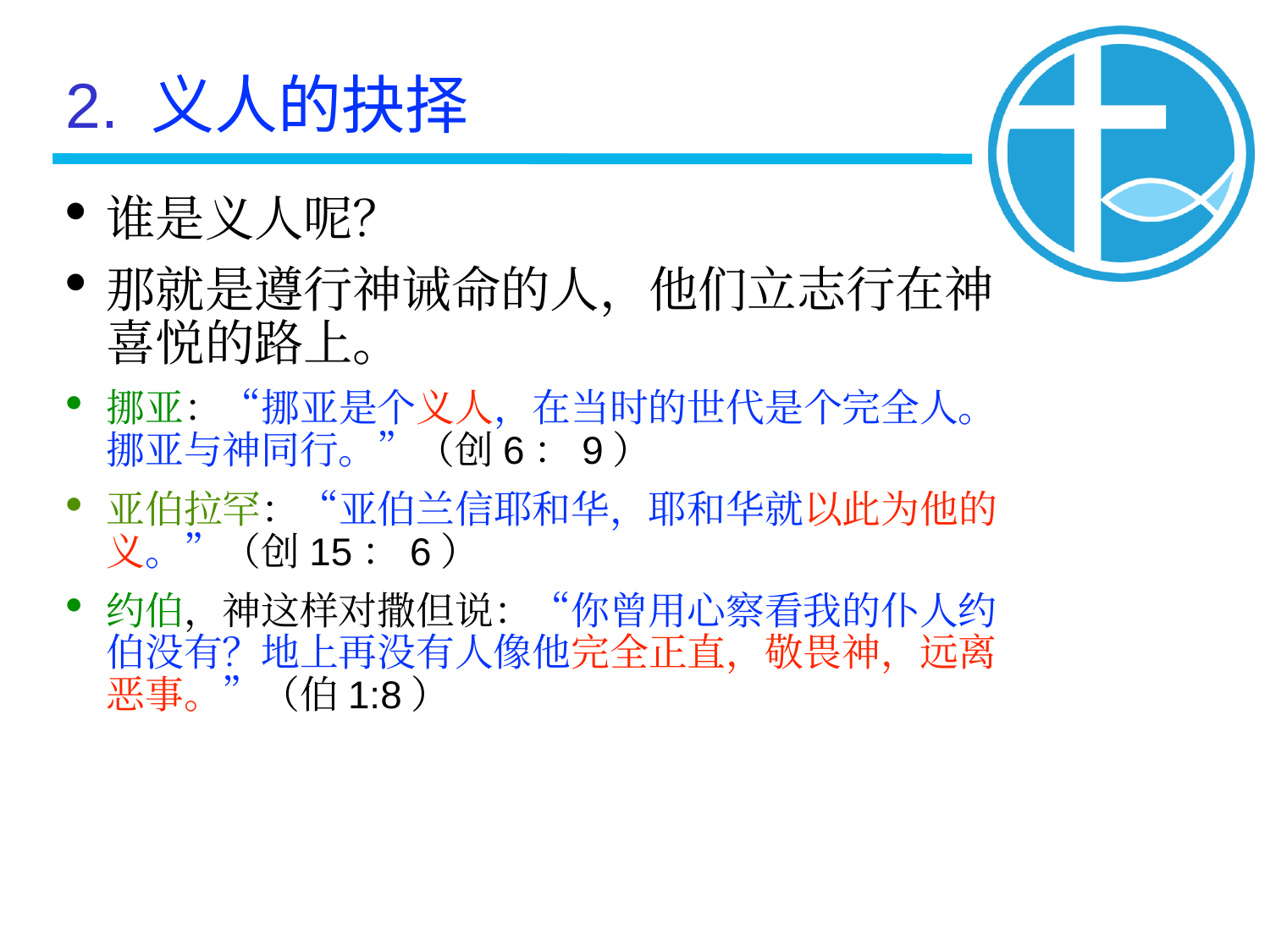

2. 义人的抉择
谁是义人呢？
那就是遵行神诫命的人，他们立志行在神喜悦的路上。
挪亚：“挪亚是个义人，在当时的世代是个完全人。挪亚与神同行。”（创6：9）
亚伯拉罕：“亚伯兰信耶和华，耶和华就以此为他的义。”（创15：6）
约伯，神这样对撒但说：“你曾用心察看我的仆人约伯没有？地上再没有人像他完全正直，敬畏神，远离恶事。”（伯1:8）